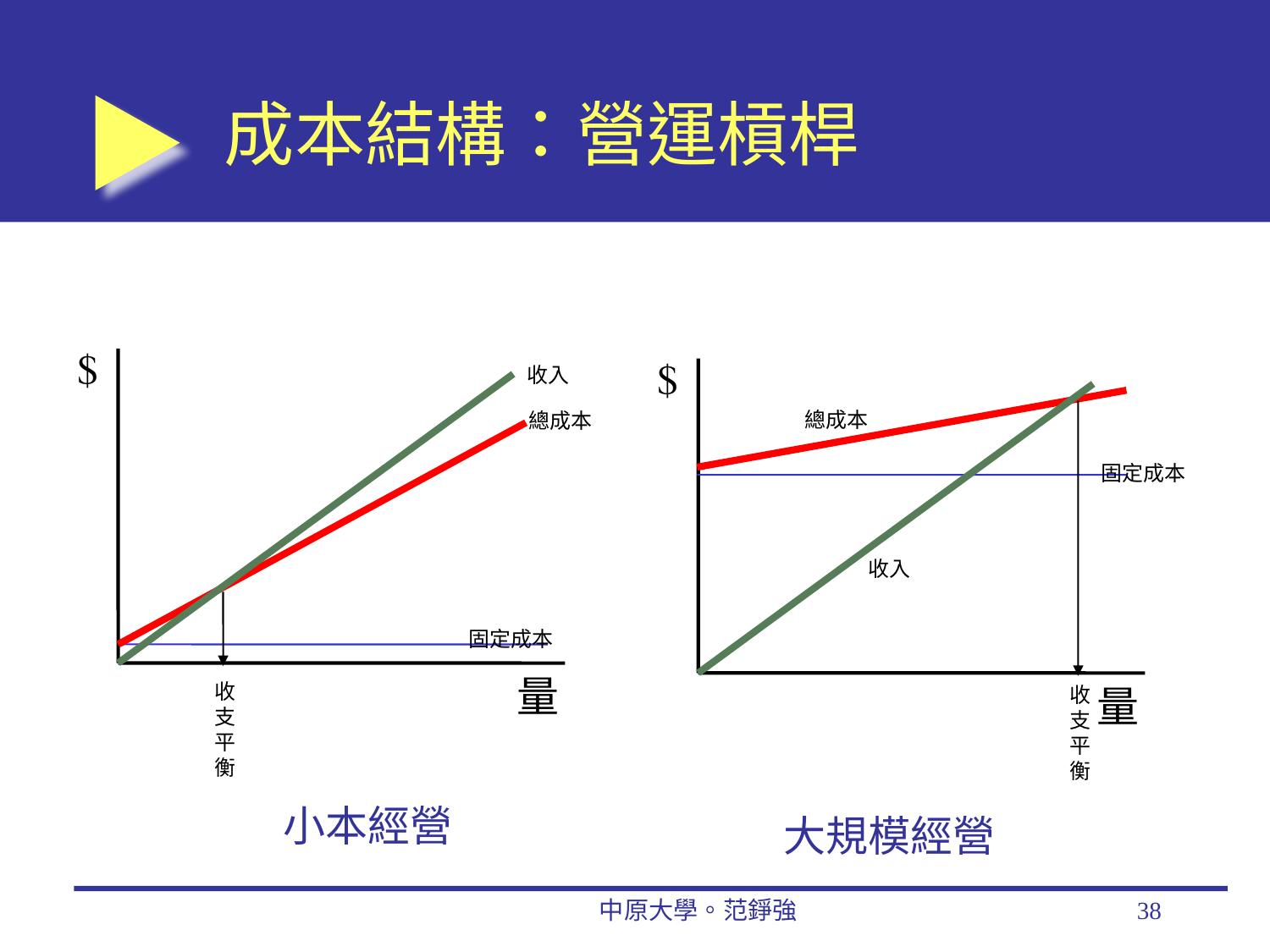

# 成本結構：營運槓桿
$

收入

總成本

固定成本

量
收支平衡
小本經營
$

總成本

固定成本

收入

量
收支平衡
大規模經營
中原大學。范錚強
38